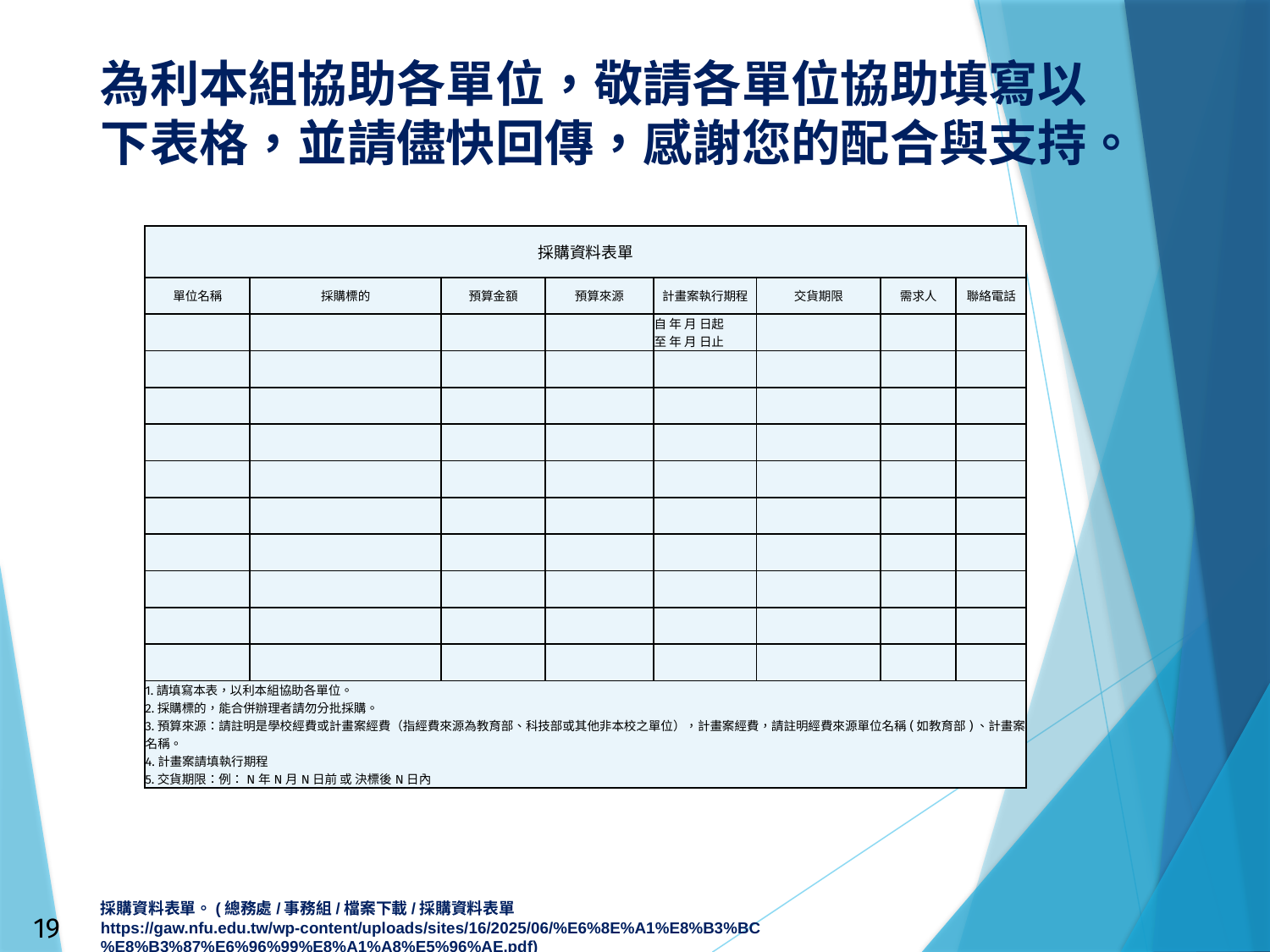

# 為利本組協助各單位，敬請各單位協助填寫以下表格，並請儘快回傳，感謝您的配合與支持。 採購資料表單。(總務處/事務組/檔案下載/採購資料表單 https://gaw.nfu.edu.tw/wp-content/uploads/sites/16/2025/06/%E6%8E%A1%E8%B3%BC%E8%B3%87%E6%96%99%E8%A1%A8%E5%96%AE.pdf)
| 採購資料表單 |  |  |  |  |  |  |  |
| --- | --- | --- | --- | --- | --- | --- | --- |
| 單位名稱 | 採購標的 | 預算金額 | 預算來源 | 計畫案執行期程 | 交貨期限 | 需求人 | 聯絡電話 |
|  |  |  |  | 自 年 月 日起 至 年 月 日止 |  |  |  |
|  |  |  |  |  |  |  |  |
|  |  |  |  |  |  |  |  |
|  |  |  |  |  |  |  |  |
|  |  |  |  |  |  |  |  |
|  |  |  |  |  |  |  |  |
|  |  |  |  |  |  |  |  |
|  |  |  |  |  |  |  |  |
|  |  |  |  |  |  |  |  |
|  |  |  |  |  |  |  |  |
| 1.請填寫本表，以利本組協助各單位。 2.採購標的，能合併辦理者請勿分批採購。 3.預算來源：請註明是學校經費或計畫案經費（指經費來源為教育部、科技部或其他非本校之單位），計畫案經費，請註明經費來源單位名稱(如教育部)、計畫案名稱。 4.計畫案請填執行期程 5.交貨期限：例：N年N月N日前 或 決標後N日內 |  |  |  |  |  |  |  |
19